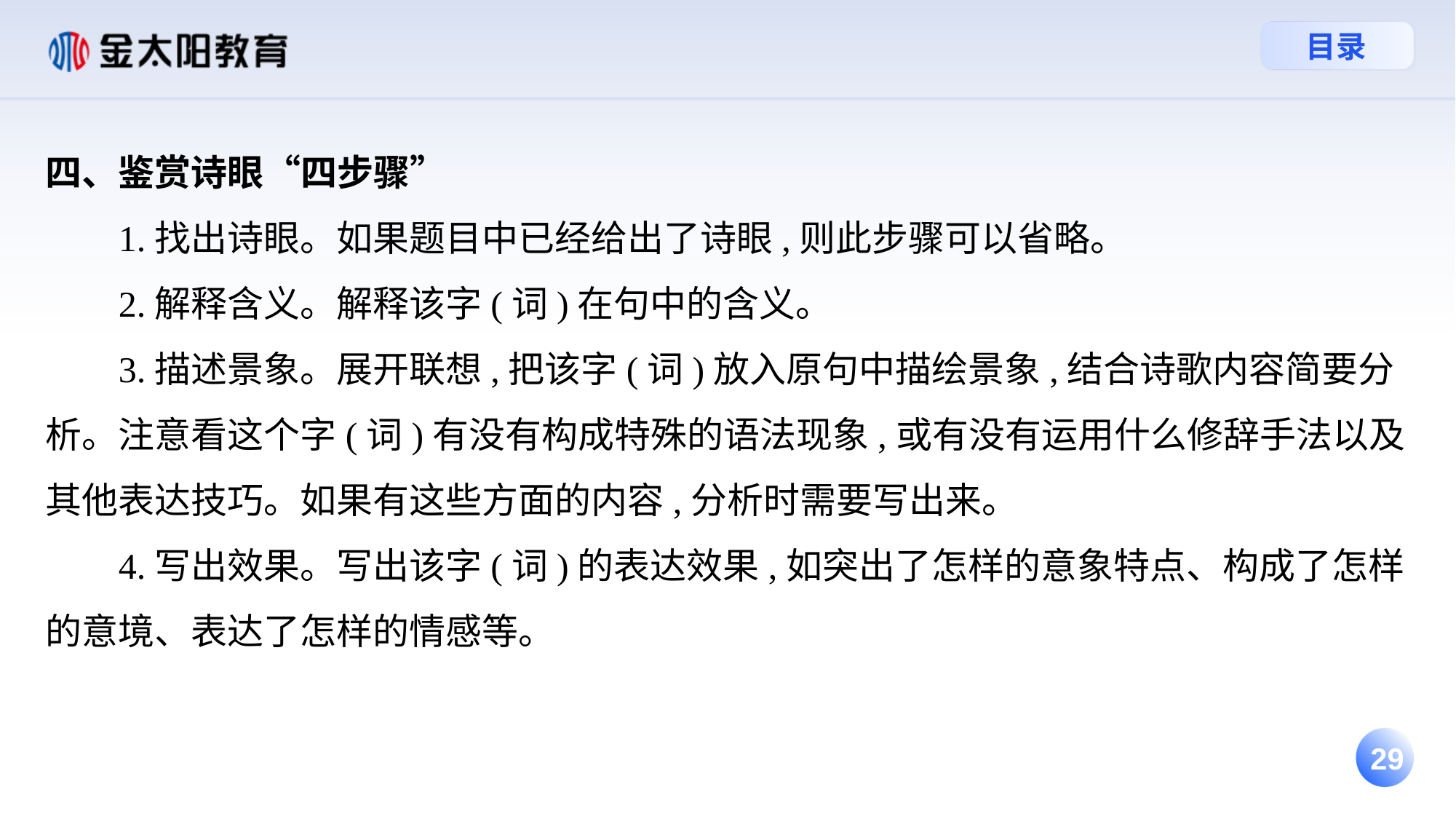

四、鉴赏诗眼“四步骤”
        1.找出诗眼。如果题目中已经给出了诗眼,则此步骤可以省略。
        2.解释含义。解释该字(词)在句中的含义。
        3.描述景象。展开联想,把该字(词)放入原句中描绘景象,结合诗歌内容简要分析。注意看这个字(词)有没有构成特殊的语法现象,或有没有运用什么修辞手法以及其他表达技巧。如果有这些方面的内容,分析时需要写出来。
        4.写出效果。写出该字(词)的表达效果,如突出了怎样的意象特点、构成了怎样的意境、表达了怎样的情感等。